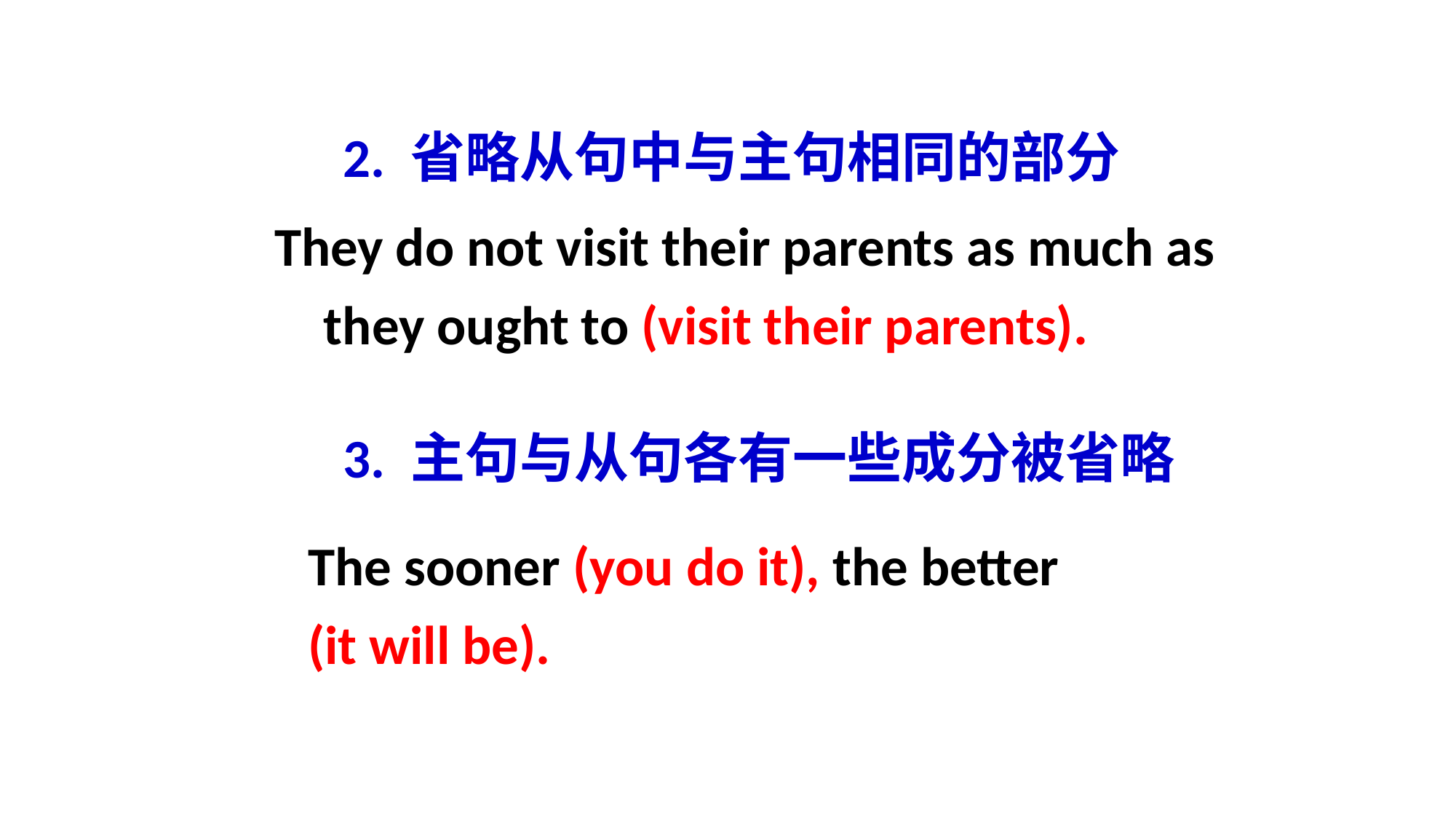

2. 省略从句中与主句相同的部分
They do not visit their parents as much as
    they ought to (visit their parents).
3. 主句与从句各有一些成分被省略
The sooner (you do it), the better
(it will be).